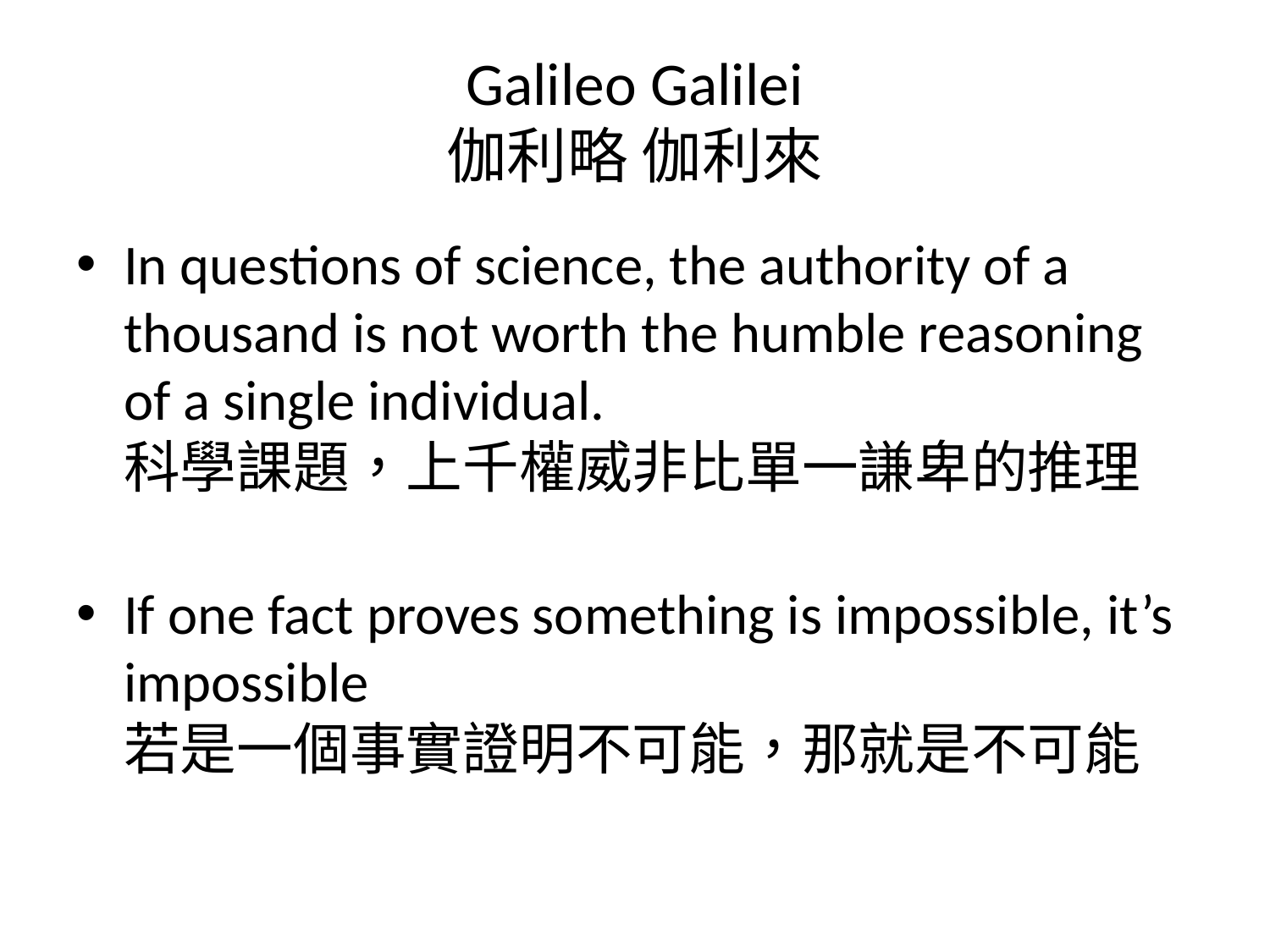

# Galileo Galilei 伽利略 伽利來
In questions of science, the authority of a thousand is not worth the humble reasoning of a single individual.
科學課題，上千權威非比單一謙卑的推理
If one fact proves something is impossible, it’s  impossible
若是一個事實證明不可能，那就是不可能